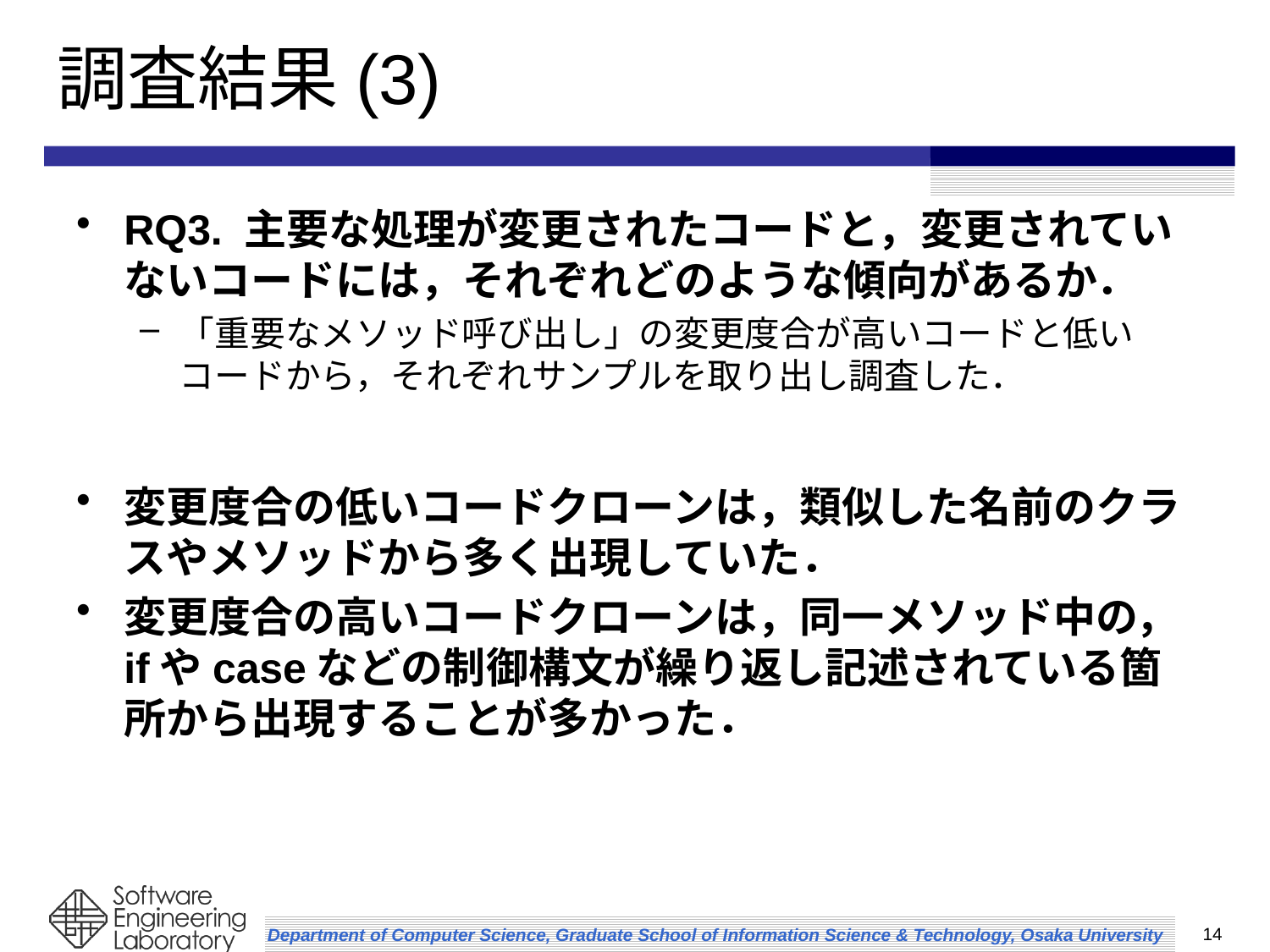

# 調査結果(3)
RQ3. 主要な処理が変更されたコードと，変更されていないコードには，それぞれどのような傾向があるか．
「重要なメソッド呼び出し」の変更度合が高いコードと低いコードから，それぞれサンプルを取り出し調査した．

変更度合の低いコードクローンは，類似した名前のクラスやメソッドから多く出現していた．
変更度合の高いコードクローンは，同一メソッド中の，ifやcaseなどの制御構文が繰り返し記述されている箇所から出現することが多かった．

14